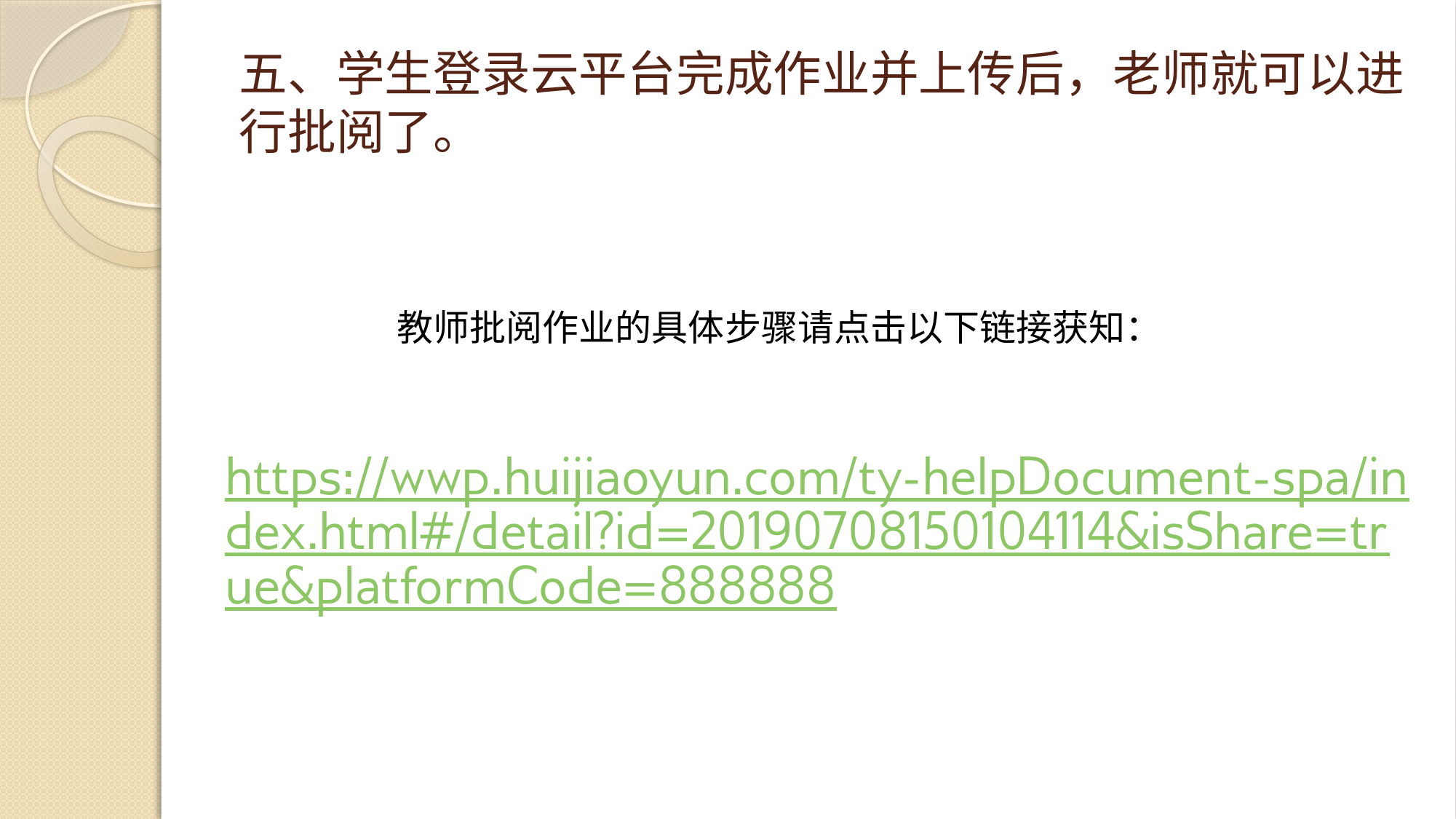

# 五、学生登录云平台完成作业并上传后，老师就可以进行批阅了。
教师批阅作业的具体步骤请点击以下链接获知：
https://wwp.huijiaoyun.com/ty-helpDocument-spa/index.html#/detail?id=20190708150104114&isShare=true&platformCode=888888